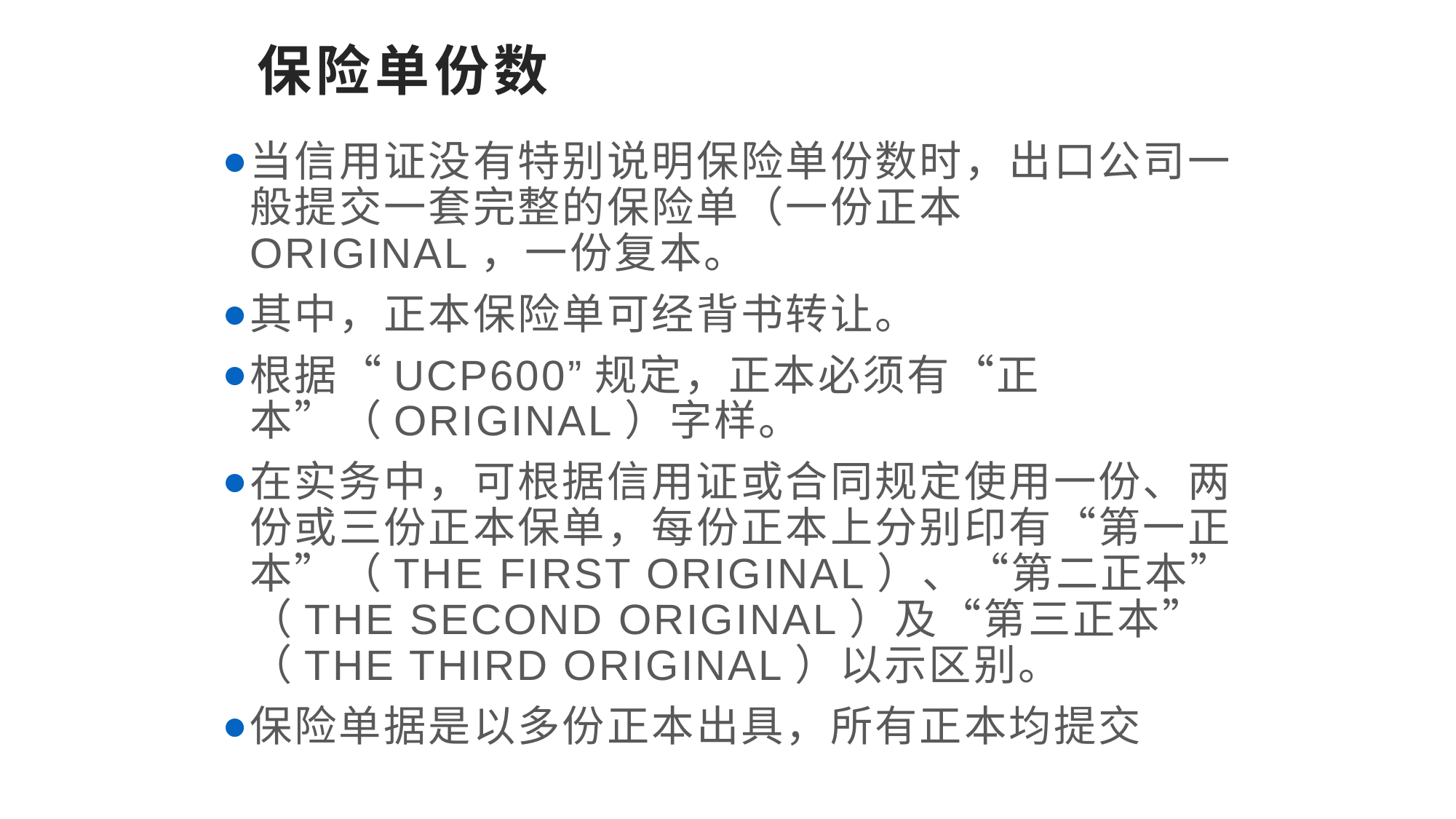

保险单份数
当信用证没有特别说明保险单份数时，出口公司一般提交一套完整的保险单（一份正本ORIGINAL，一份复本。
其中，正本保险单可经背书转让。
根据“UCP600”规定，正本必须有“正本”（ORIGINAL）字样。
在实务中，可根据信用证或合同规定使用一份、两份或三份正本保单，每份正本上分别印有“第一正本”（THE FIRST ORIGINAL）、“第二正本”（THE SECOND ORIGINAL）及“第三正本”（THE THIRD ORIGINAL）以示区别。
保险单据是以多份正本出具，所有正本均提交